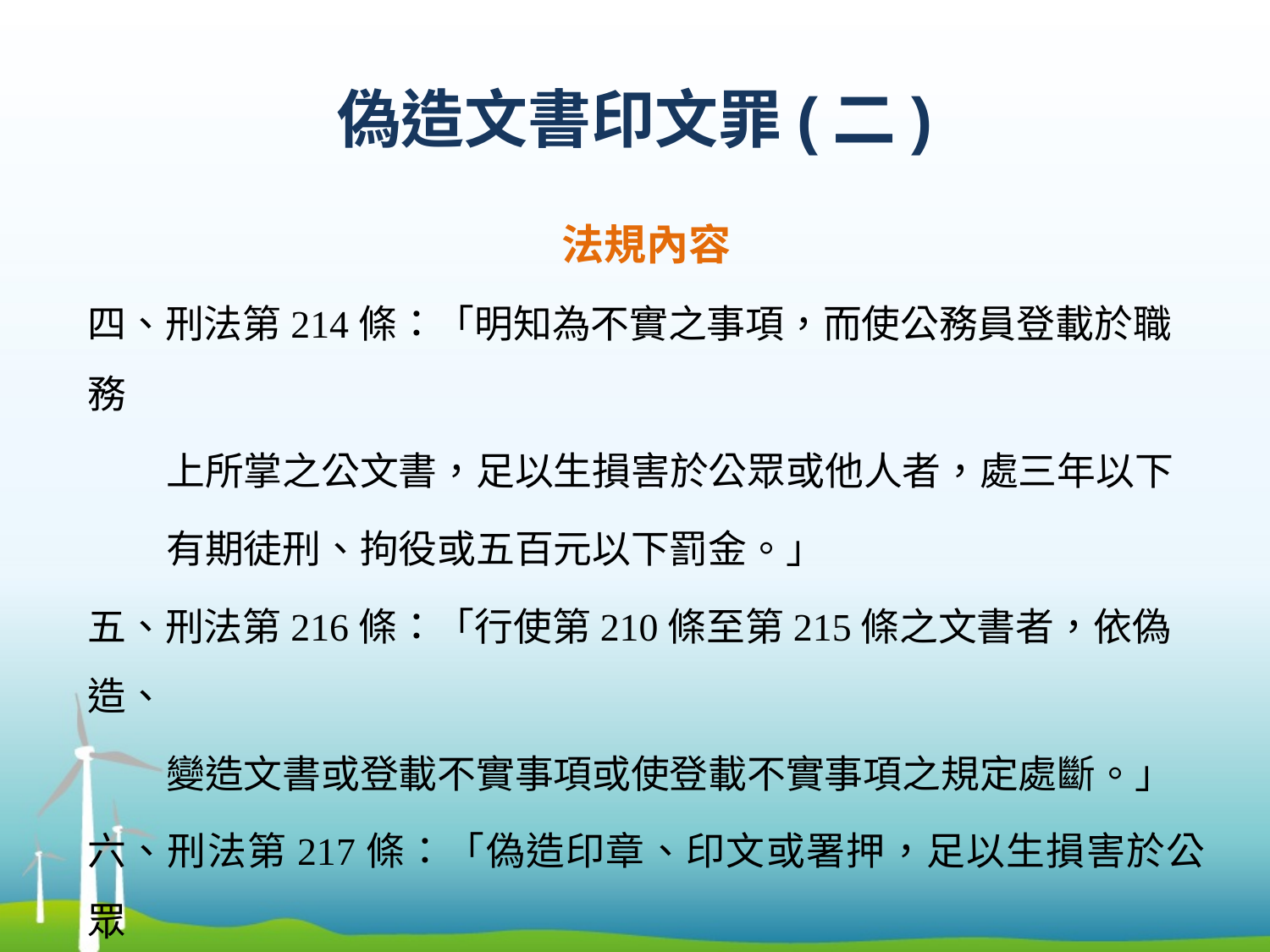

# 偽造文書印文罪(二)
法規內容
四、刑法第214條：「明知為不實之事項，而使公務員登載於職務
        上所掌之公文書，足以生損害於公眾或他人者，處三年以下
        有期徒刑、拘役或五百元以下罰金。」
五、刑法第216條：「行使第210條至第215條之文書者，依偽造、
        變造文書或登載不實事項或使登載不實事項之規定處斷。」
六、刑法第217條：「偽造印章、印文或署押，足以生損害於公眾
        或他人者，處三年以下有期徒刑。盜用印章、印文或署押，
        足以生損害於公眾或他人者，亦同。」